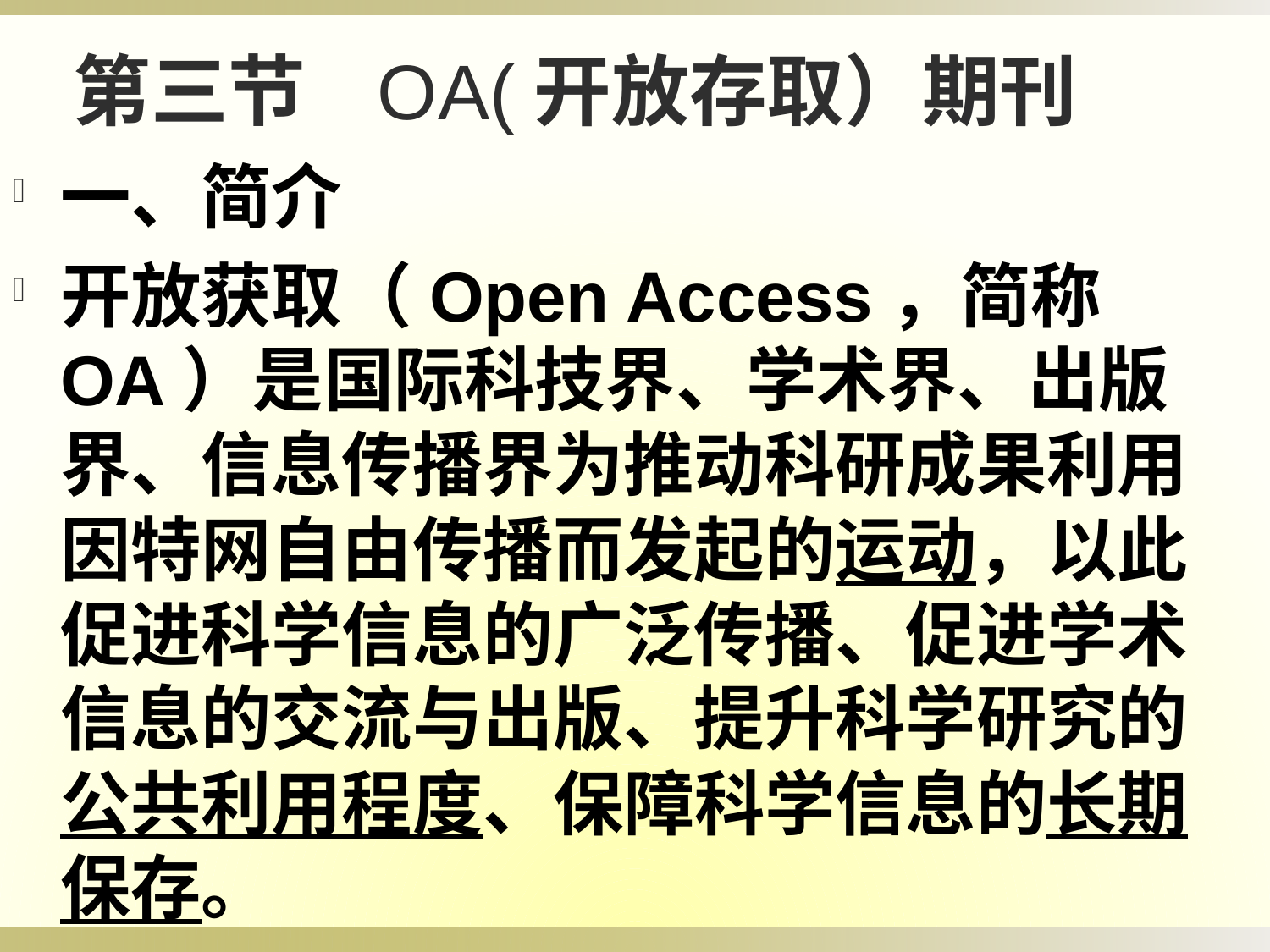

第三节   OA(开放存取）期刊
一、简介
开放获取（Open Access，简称OA）是国际科技界、学术界、出版界、信息传播界为推动科研成果利用因特网自由传播而发起的运动，以此促进科学信息的广泛传播、促进学术信息的交流与出版、提升科学研究的公共利用程度、保障科学信息的长期保存。